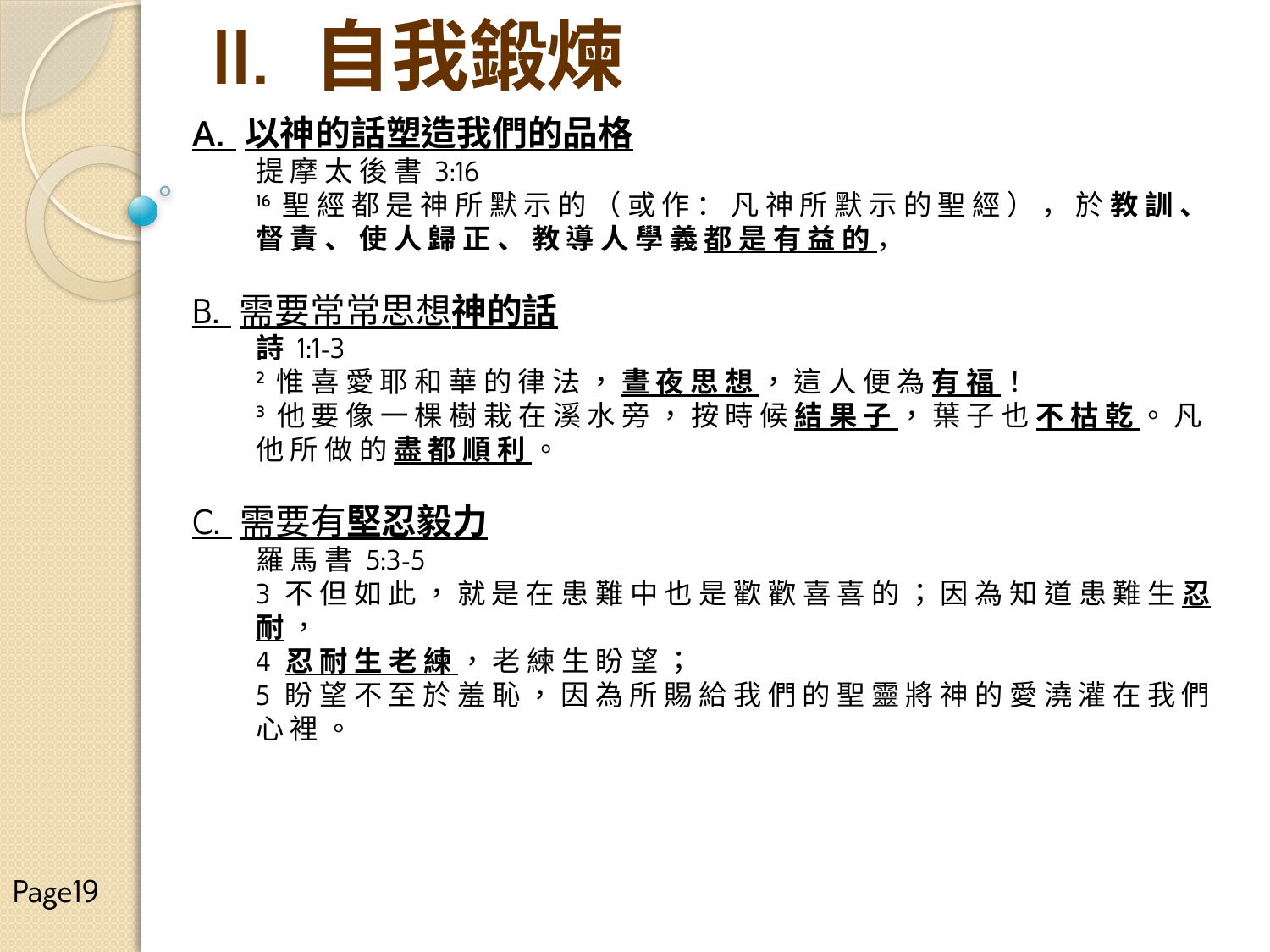

II. 自我鍛煉
A. 以神的話塑造我們的品格
提 摩 太 後 書 3:16
16 聖 經 都 是 神 所 默 示 的 （ 或 作 ： 凡 神 所 默 示 的 聖 經 ） ， 於 教 訓 、 督 責 、 使 人 歸 正 、 教 導 人 學 義 都 是 有 益 的 ，

B. 需要常常思想神的話
詩 1:1-3
2 惟 喜 愛 耶 和 華 的 律 法 ， 晝 夜 思 想 ， 這 人 便 為 有 福 ！
3 他 要 像 一 棵 樹 栽 在 溪 水 旁 ， 按 時 候 結 果 子 ， 葉 子 也 不 枯 乾 。 凡 他 所 做 的 盡 都 順 利 。

C. 需要有堅忍毅力
羅 馬 書 5:3-5
3 不 但 如 此 ， 就 是 在 患 難 中 也 是 歡 歡 喜 喜 的 ； 因 為 知 道 患 難 生 忍 耐 ，
4 忍 耐 生 老 練 ， 老 練 生 盼 望 ；
5 盼 望 不 至 於 羞 恥 ， 因 為 所 賜 給 我 們 的 聖 靈 將 神 的 愛 澆 灌 在 我 們 心 裡 。

Page19